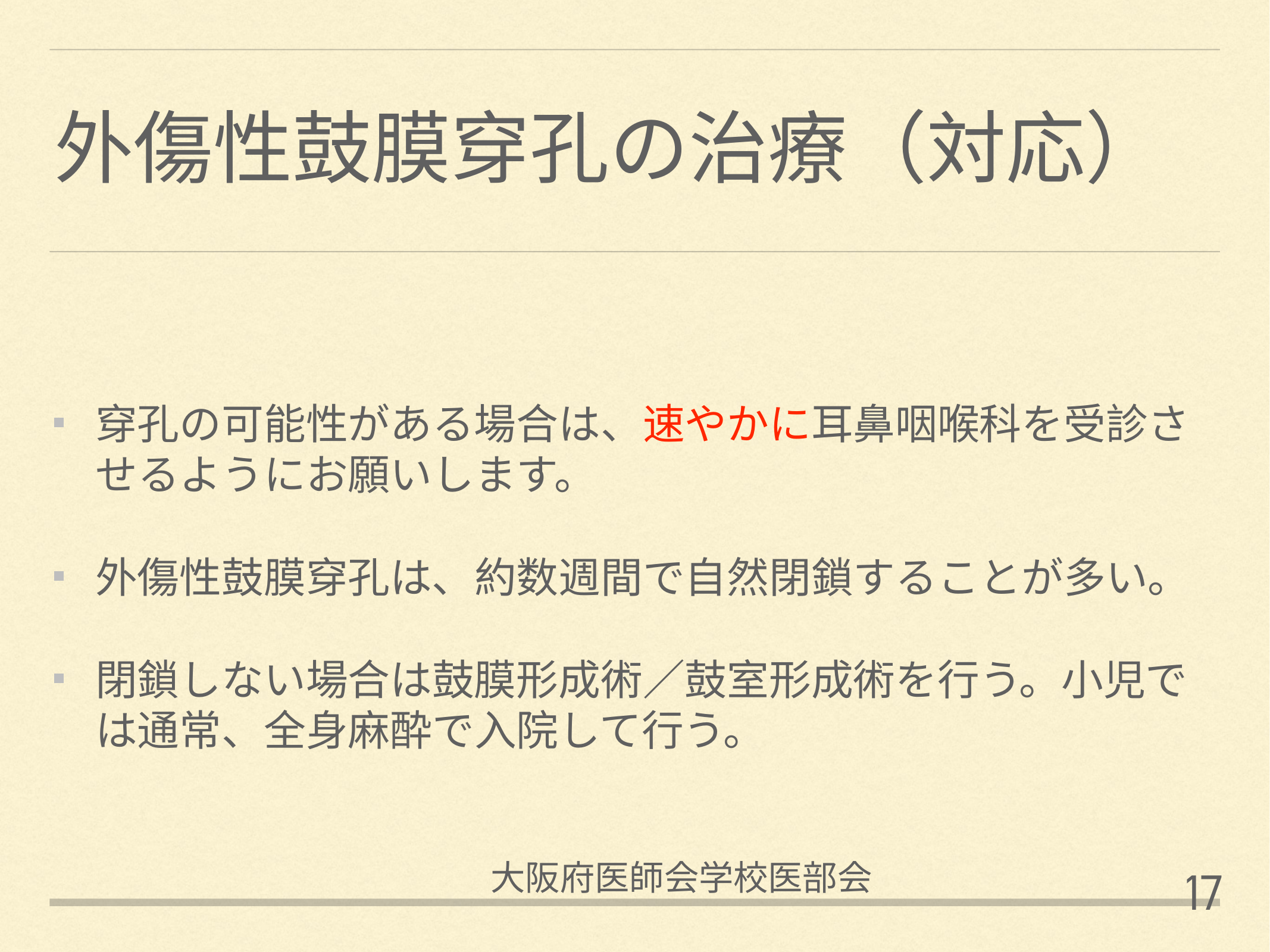

# 外傷性鼓膜穿孔の治療（対応）
穿孔の可能性がある場合は、速やかに耳鼻咽喉科を受診させるようにお願いします。
外傷性鼓膜穿孔は、約数週間で自然閉鎖することが多い。
閉鎖しない場合は鼓膜形成術／鼓室形成術を行う。小児では通常、全身麻酔で入院して行う。
大阪府医師会学校医部会
17